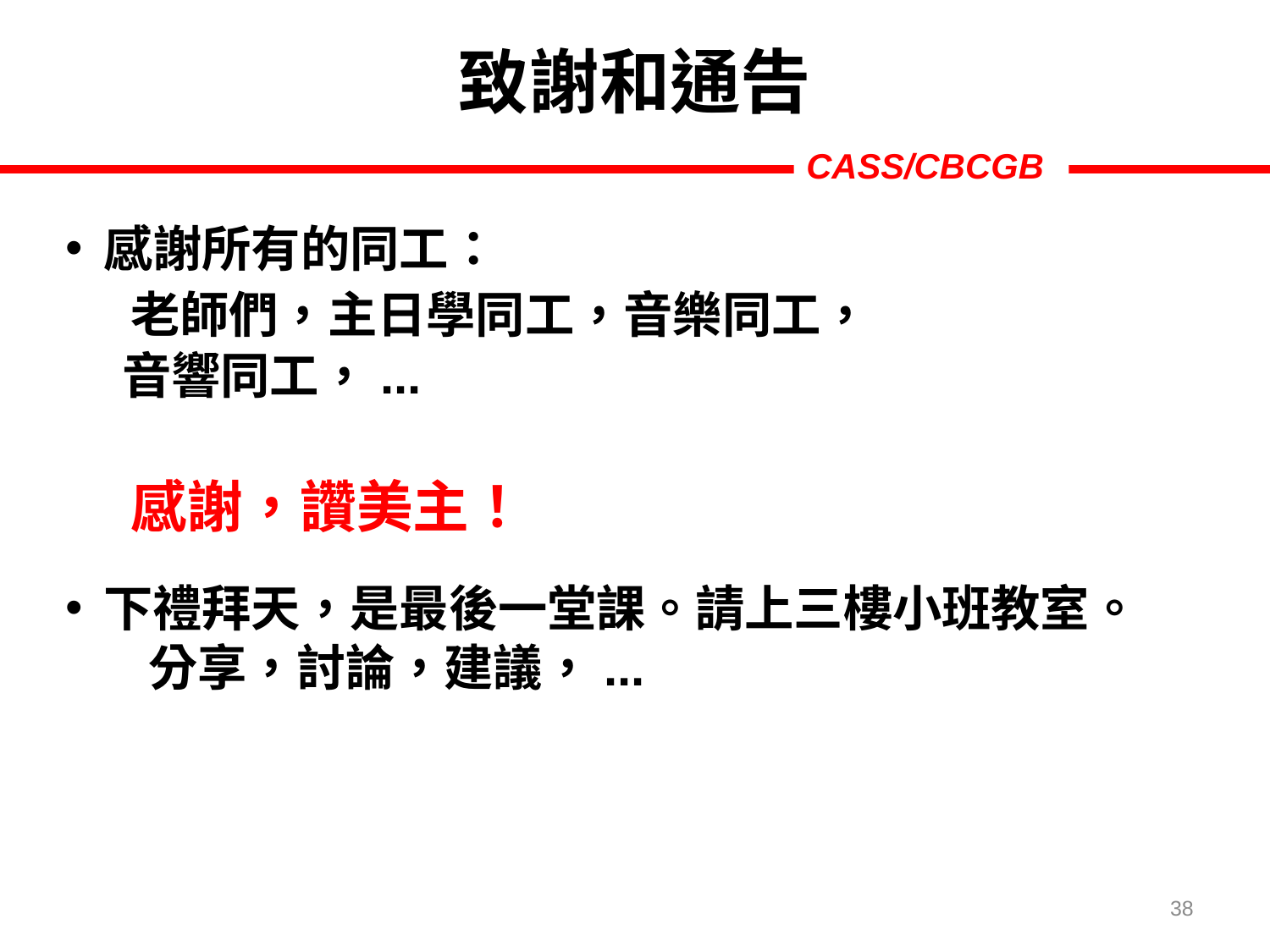

# 致謝和通告

感謝所有的同工：
    老師們，主日學同工，音樂同工，
    音響同工，...
    感謝，讚美主！

下禮拜天，是最後一堂課。請上三樓小班教室。
    分享，討論，建議，...

38